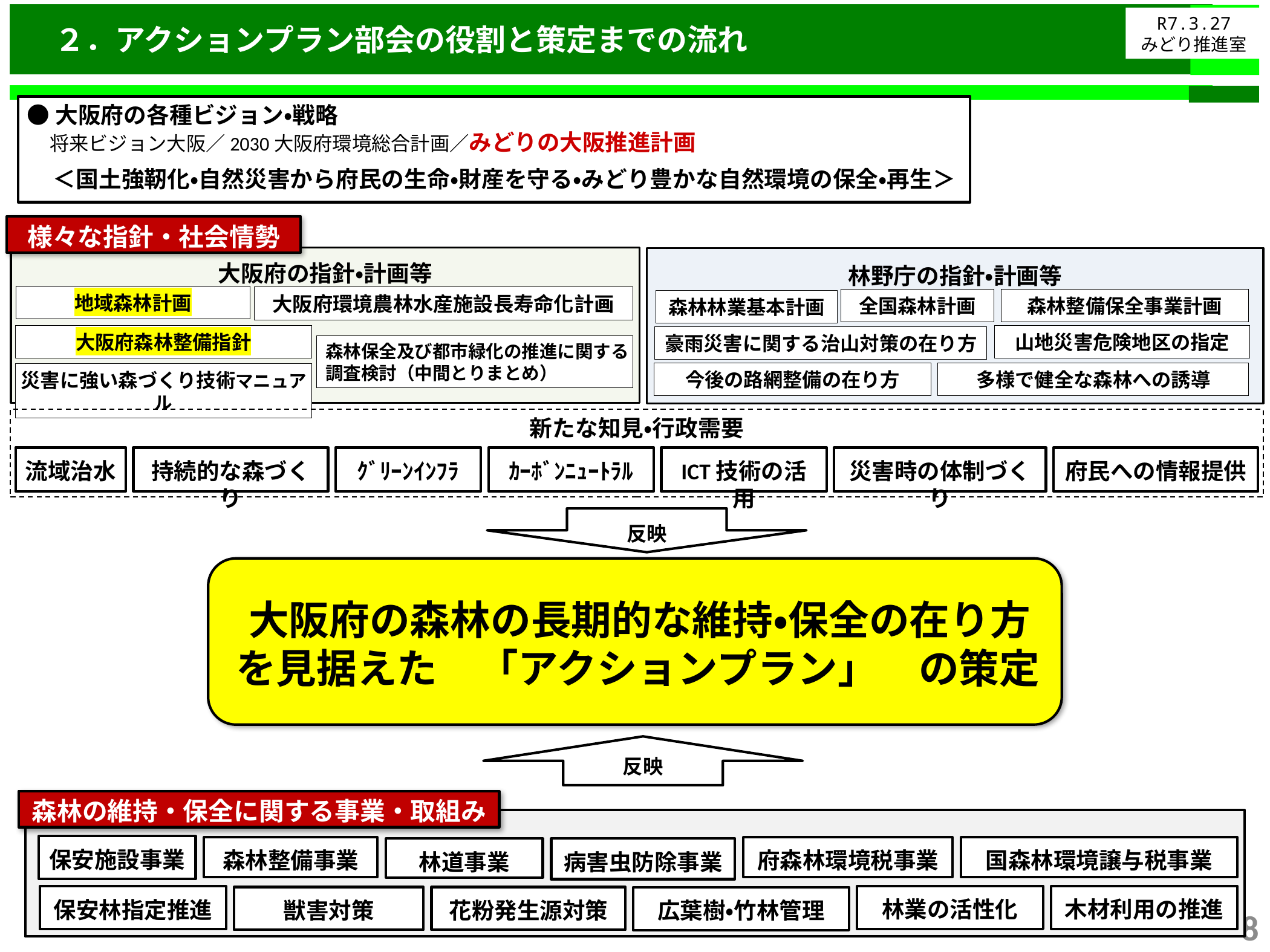

２．アクションプラン部会の役割と策定までの流れ

R7.3.27
みどり推進室
事前③
●大阪府の各種ビジョン・戦略
　将来ビジョン大阪／2030大阪府環境総合計画／みどりの大阪推進計画

＜国土強靭化・自然災害から府民の生命・財産を守る・みどり豊かな自然環境の保全・再生＞
様々な指針・社会情勢

大阪府の指針・計画等

林野庁の指針・計画等
地域森林計画
大阪府環境農林水産施設長寿命化計画
全国森林計画
森林整備保全事業計画
森林林業基本計画
山地災害危険地区の指定
大阪府森林整備指針
豪雨災害に関する治山対策の在り方
森林保全及び都市緑化の推進に関する 調査検討（中間とりまとめ）
今後の路網整備の在り方
多様で健全な森林への誘導
災害に強い森づくり技術マニュアル

新たな知見・行政需要
流域治水
持続的な森づくり
ｸﾞﾘｰﾝｲﾝﾌﾗ
ｶｰﾎﾞﾝﾆｭｰﾄﾗﾙ
ICT技術の活用
災害時の体制づくり
府民への情報提供
反映

大阪府の森林の長期的な維持・保全の在り方
を見据えた　「アクションプラン」　の策定

反映
森林の維持・保全に関する事業・取組み

保安施設事業
森林整備事業
国森林環境譲与税事業
府森林環境税事業
病害虫防除事業
林道事業
林業の活性化
木材利用の推進
保安林指定推進
獣害対策
花粉発生源対策
広葉樹・竹林管理
8